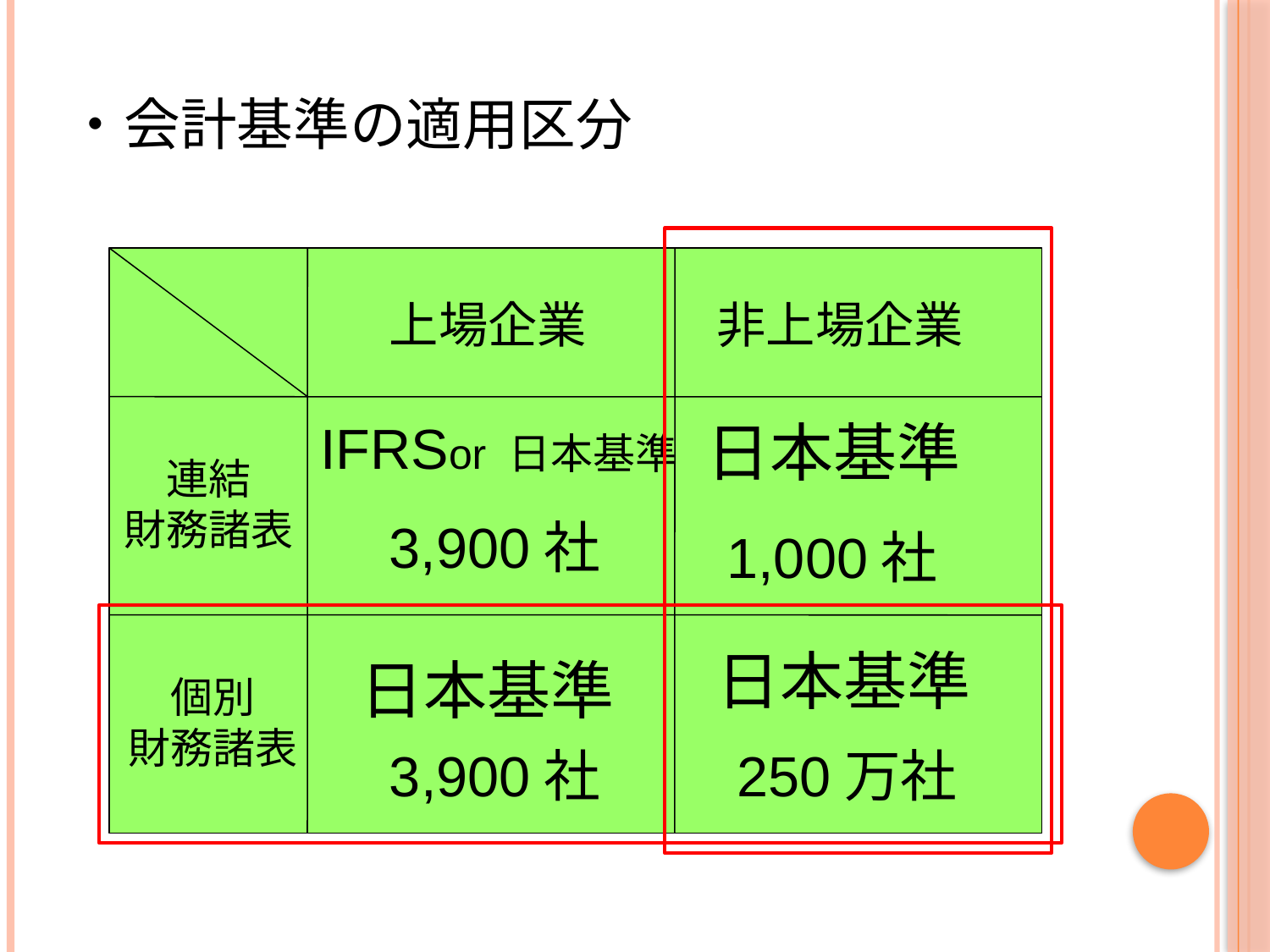

# ・会計基準の適用区分

上場企業
非上場企業
IFRSor 日本基準
日本基準
連結
財務諸表
3,900社
1,000社

日本基準
日本基準
個別
財務諸表
3,900社
250万社